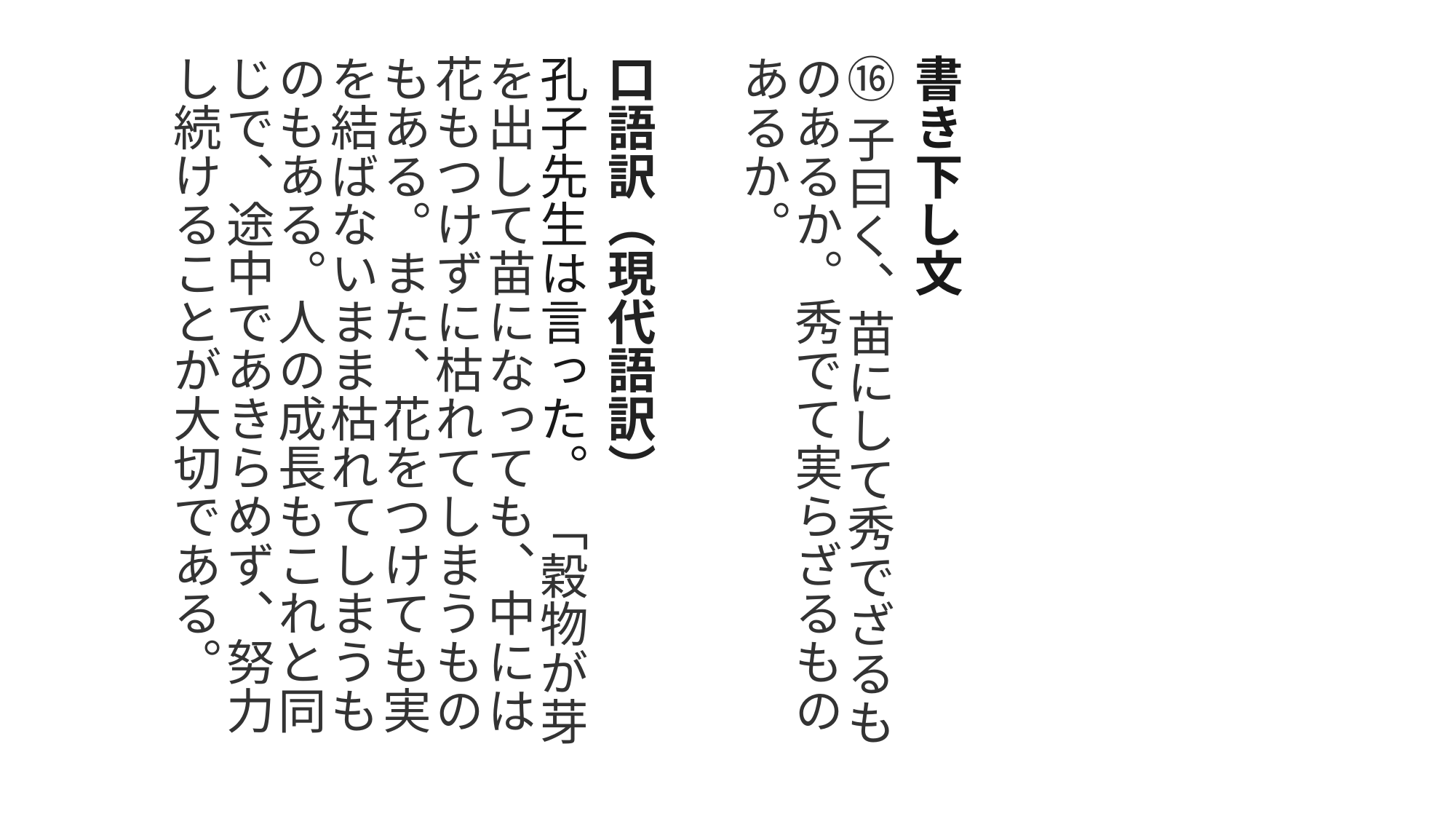

書き下し文
⑯子曰く、苗にして秀でざるものあるか。秀でて実らざるものあるか。

口語訳（現代語訳）
孔子先生は言った。 「穀物が芽を出して苗になっても、中には花もつけずに枯れてしまうものもある。また、花をつけても実を結ばないまま枯れてしまうものもある。人の成長もこれと同じで、途中であきらめず、努力し続けることが大切である。